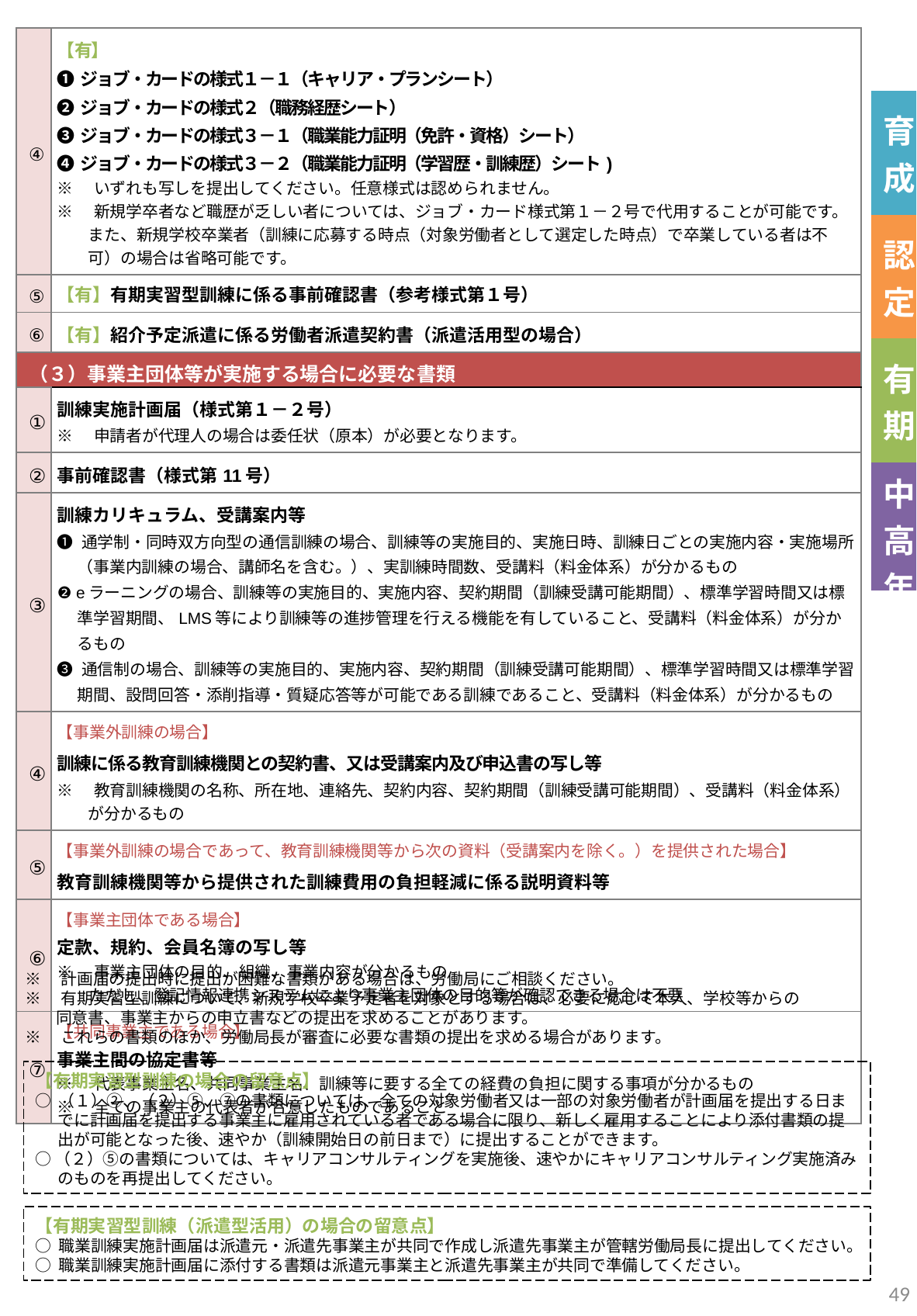

| ④ | 【有】 ❶ジョブ・カードの様式１－１（キャリア・プランシート） ❷ジョブ・カードの様式２（職務経歴シート） ❸ジョブ・カードの様式３－１（職業能力証明（免許・資格）シート） ❹ジョブ・カードの様式３－２（職業能力証明（学習歴・訓練歴）シート) ※　いずれも写しを提出してください。任意様式は認められません。 ※　新規学卒者など職歴が乏しい者については、ジョブ・カード様式第１－２号で代用することが可能です。また、新規学校卒業者（訓練に応募する時点（対象労働者として選定した時点）で卒業している者は不可）の場合は省略可能です。 |
| --- | --- |
| ⑤ | 【有】有期実習型訓練に係る事前確認書（参考様式第１号） |
| ⑥ | 【有】紹介予定派遣に係る労働者派遣契約書（派遣活用型の場合） |
| （３）事業主団体等が実施する場合に必要な書類 |  |
| ① | 訓練実施計画届（様式第１－２号） ※　申請者が代理人の場合は委任状（原本）が必要となります。 |
| ② | 事前確認書（様式第11号） |
| ③ | 訓練カリキュラム、受講案内等 ❶ 通学制・同時双方向型の通信訓練の場合、訓練等の実施目的、実施日時、訓練日ごとの実施内容・実施場所（事業内訓練の場合、講師名を含む。）、実訓練時間数、受講料（料金体系）が分かるもの ❷ eラーニングの場合、訓練等の実施目的、実施内容、契約期間（訓練受講可能期間）、標準学習時間又は標準学習期間、LMS等により訓練等の進捗管理を行える機能を有していること、受講料（料金体系）が分かるもの ❸ 通信制の場合、訓練等の実施目的、実施内容、契約期間（訓練受講可能期間）、標準学習時間又は標準学習期間、設問回答・添削指導・質疑応答等が可能である訓練であること、受講料（料金体系）が分かるもの |
| ④ | 【事業外訓練の場合】 訓練に係る教育訓練機関との契約書、又は受講案内及び申込書の写し等 ※　教育訓練機関の名称、所在地、連絡先、契約内容、契約期間（訓練受講可能期間）、受講料（料金体系）が分かるもの |
| ⑤ | 【事業外訓練の場合であって、教育訓練機関等から次の資料（受講案内を除く。）を提供された場合】 教育訓練機関等から提供された訓練費用の負担軽減に係る説明資料等 |
| ⑥ | 【事業主団体である場合】 定款、規約、会員名簿の写し等 ※　事業主団体の目的、組織、事業内容が分かるもの 　　ただし、登記情報連携システムにより事業主団体の目的等が確認できる場合は不要 |
| ⑦ | 【共同事業主である場合】 事業主間の協定書等 ※　代表事業主名、共同事業主名、訓練等に要する全ての経費の負担に関する事項が分かるもの ※　全ての事業主の代表者が合意したものであること |
| 育成 |
| --- |
| 認定 |
| 有期 |
| 中高年 |
※　計画届の提出時に提出が困難な書類がある場合は、労働局にご相談ください。
※　有期実習型訓練について、新規学校卒業予定者を対象とする場合は、必要に応じて本人、学校等からの同意書、事業主からの申立書などの提出を求めることがあります。
※　これらの書類のほか、労働局長が審査に必要な書類の提出を求める場合があります。
【有期実習型訓練の場合の留意点】
○ （１）②、（２）⑤、⑦の書類については、全ての対象労働者又は一部の対象労働者が計画届を提出する日までに計画届を提出する事業主に雇用されている者である場合に限り、新しく雇用することにより添付書類の提出が可能となった後、速やか（訓練開始日の前日まで）に提出することができます。
○（２）⑤の書類については、キャリアコンサルティングを実施後、速やかにキャリアコンサルティング実施済みのものを再提出してください。
【有期実習型訓練（派遣型活用）の場合の留意点】
○ 職業訓練実施計画届は派遣元・派遣先事業主が共同で作成し派遣先事業主が管轄労働局長に提出してください。
○ 職業訓練実施計画届に添付する書類は派遣元事業主と派遣先事業主が共同で準備してください。
49